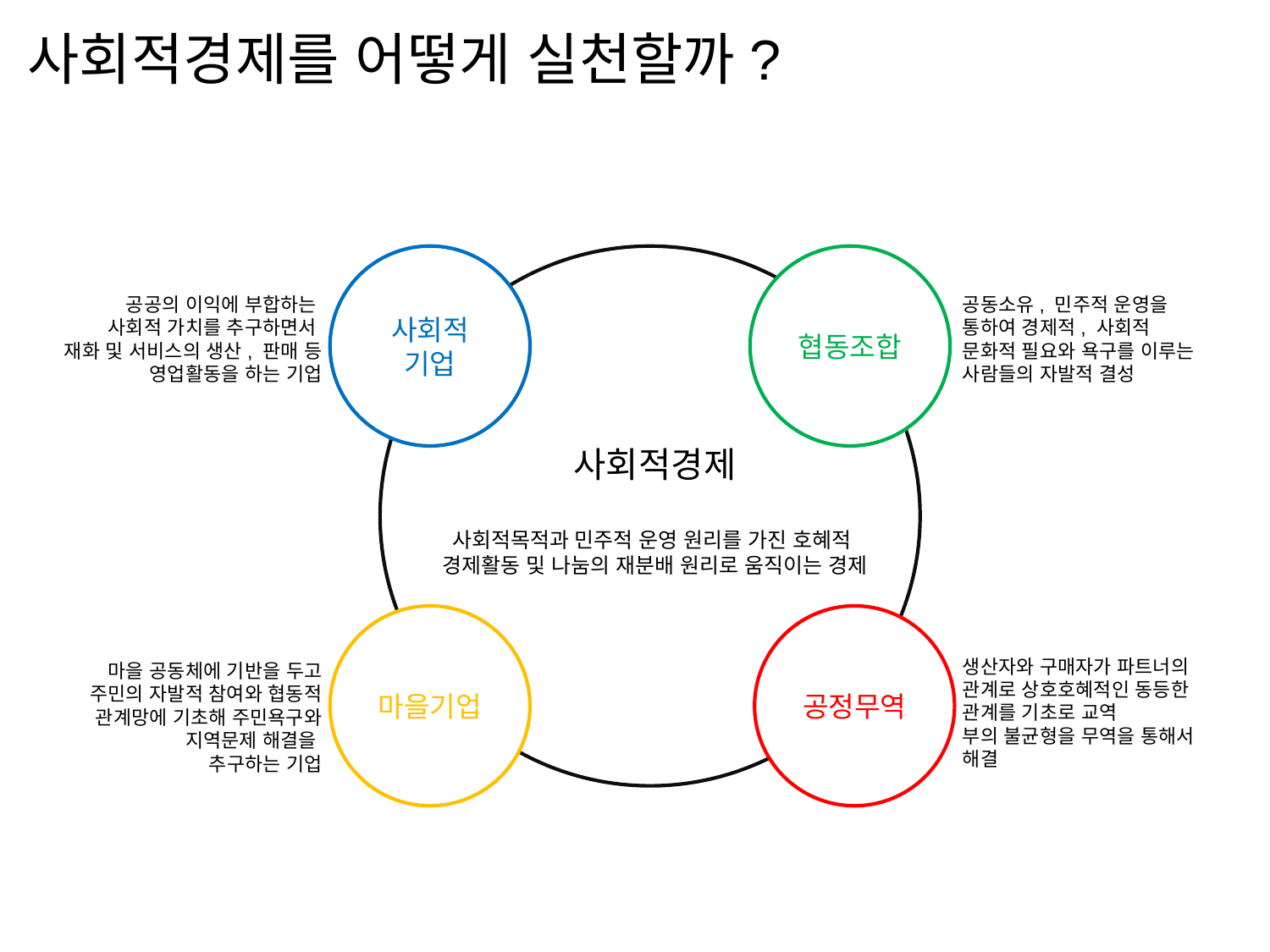

사회적경제를 어떻게 실천할까?
사회적
기업

협동조합
공공의 이익에 부합하는
사회적 가치를 추구하면서
재화 및 서비스의 생산, 판매 등 영업활동을 하는 기업
공동소유, 민주적 운영을
통하여 경제적, 사회적
문화적 필요와 욕구를 이루는 사람들의 자발적 결성
사회적경제

사회적목적과 민주적 운영 원리를 가진 호혜적
경제활동 및 나눔의 재분배 원리로 움직이는 경제
마을기업
공정무역
생산자와 구매자가 파트너의 관계로 상호호혜적인 동등한 관계를 기초로 교역
부의 불균형을 무역을 통해서
해결

마을 공동체에 기반을 두고
주민의 자발적 참여와 협동적
관계망에 기초해 주민욕구와
지역문제 해결을
추구하는 기업